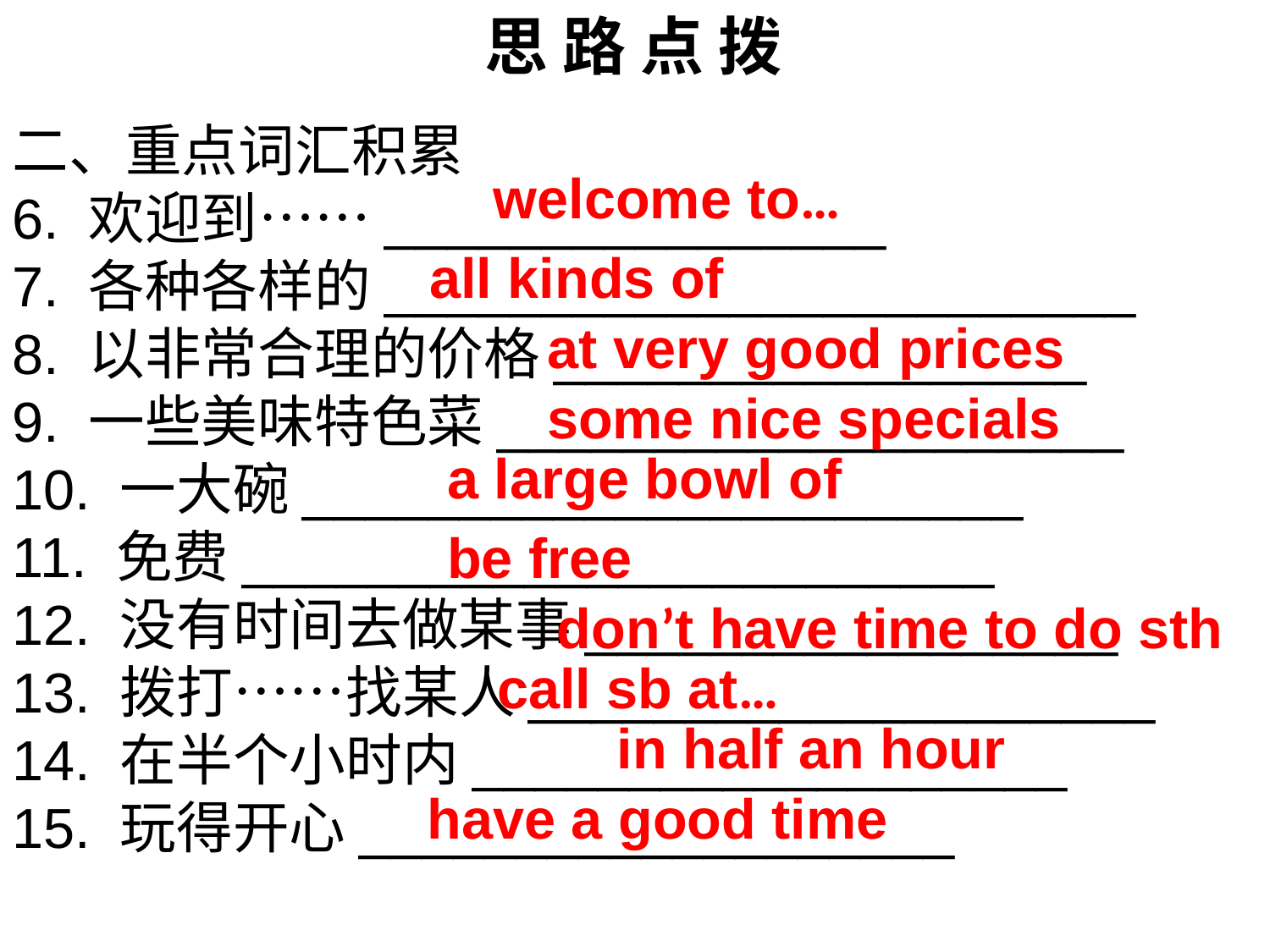

思 路 点 拨
二、重点词汇积累
6. 欢迎到……________________
7. 各种各样的________________________
8. 以非常合理的价格_________________
9. 一些美味特色菜____________________
10. 一大碗_______________________
11. 免费________________________
12. 没有时间去做某事_________________
13. 拨打……找某人____________________
14. 在半个小时内___________________
15. 玩得开心___________________
 welcome to…
all kinds of
at very good prices
some nice specials
a large bowl of
be free
don’t have time to do sth
call sb at…
in half an hour
have a good time